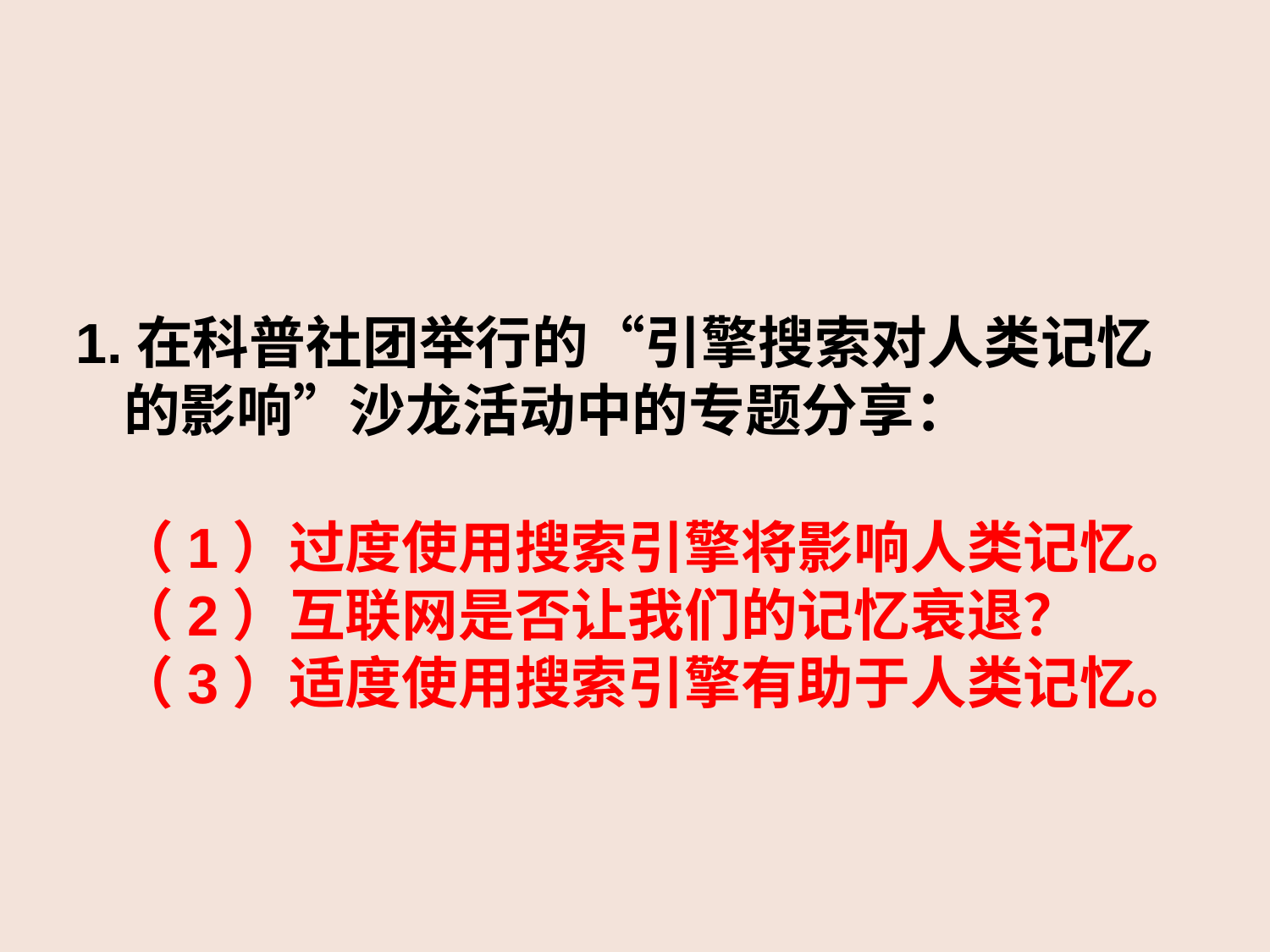

1.在科普社团举行的“引擎搜索对人类记忆的影响”沙龙活动中的专题分享：

（1）过度使用搜索引擎将影响人类记忆。
（2）互联网是否让我们的记忆衰退？
（3）适度使用搜索引擎有助于人类记忆。